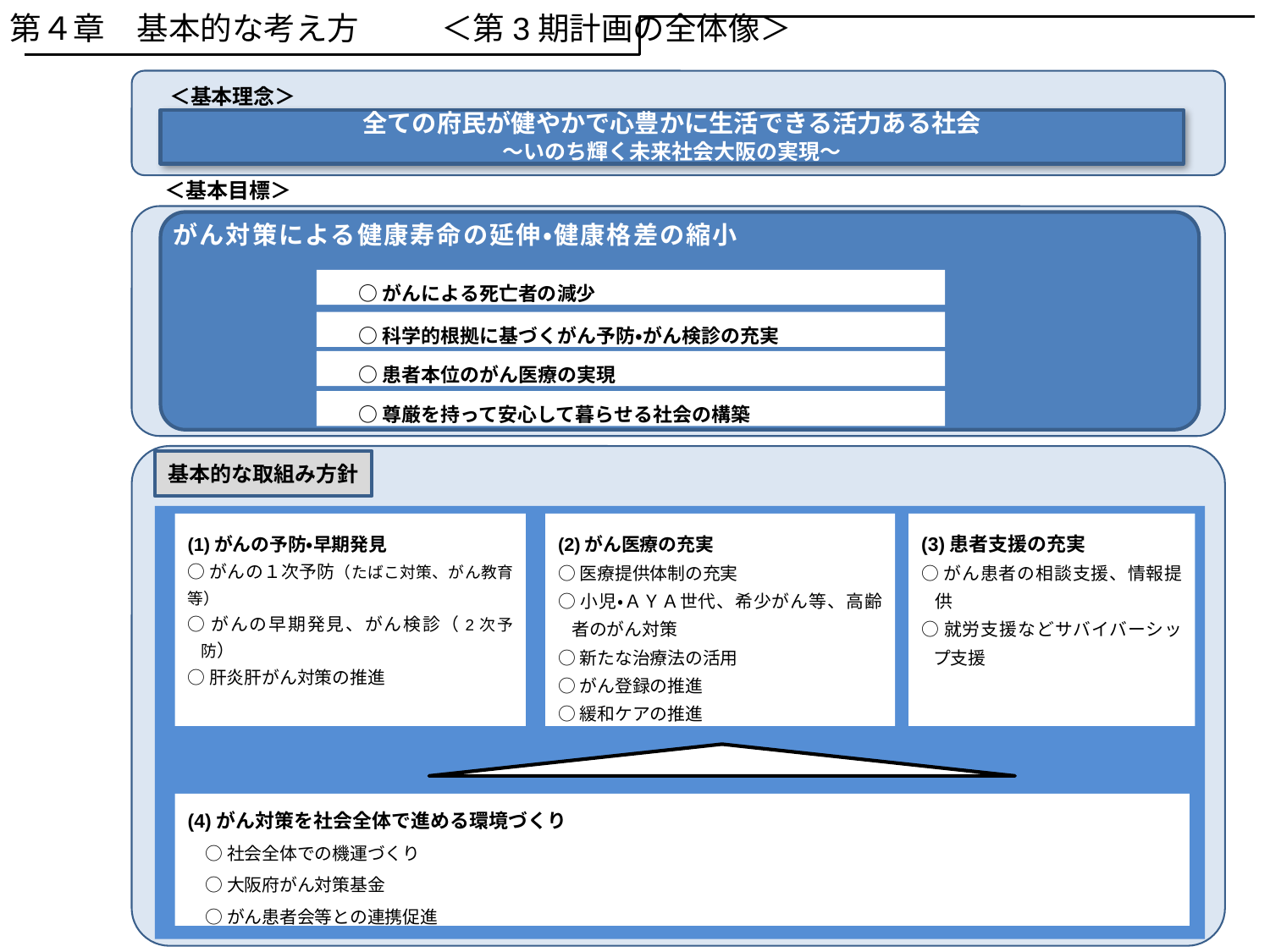

第４章　基本的な考え方
＜第3期計画の全体像＞
＜基本理念＞
全ての府民が健やかで心豊かに生活できる活力ある社会
～いのち輝く未来社会大阪の実現～
＜基本目標＞

がん対策による健康寿命の延伸・健康格差の縮小

○がんによる死亡者の減少
○科学的根拠に基づくがん予防・がん検診の充実
○患者本位のがん医療の実現
○尊厳を持って安心して暮らせる社会の構築

基本的な取組み方針

(1)がんの予防・早期発見
○がんの１次予防（たばこ対策、がん教育等）
○がんの早期発見、がん検診（2次予防）
○肝炎肝がん対策の推進
(2)がん医療の充実
○医療提供体制の充実
○小児・ＡＹＡ世代、希少がん等、高齢者のがん対策
○新たな治療法の活用
○がん登録の推進
○緩和ケアの推進
(3)患者支援の充実
○がん患者の相談支援、情報提供
○就労支援などサバイバーシップ支援

(4)がん対策を社会全体で進める環境づくり
○社会全体での機運づくり
○大阪府がん対策基金
○がん患者会等との連携促進